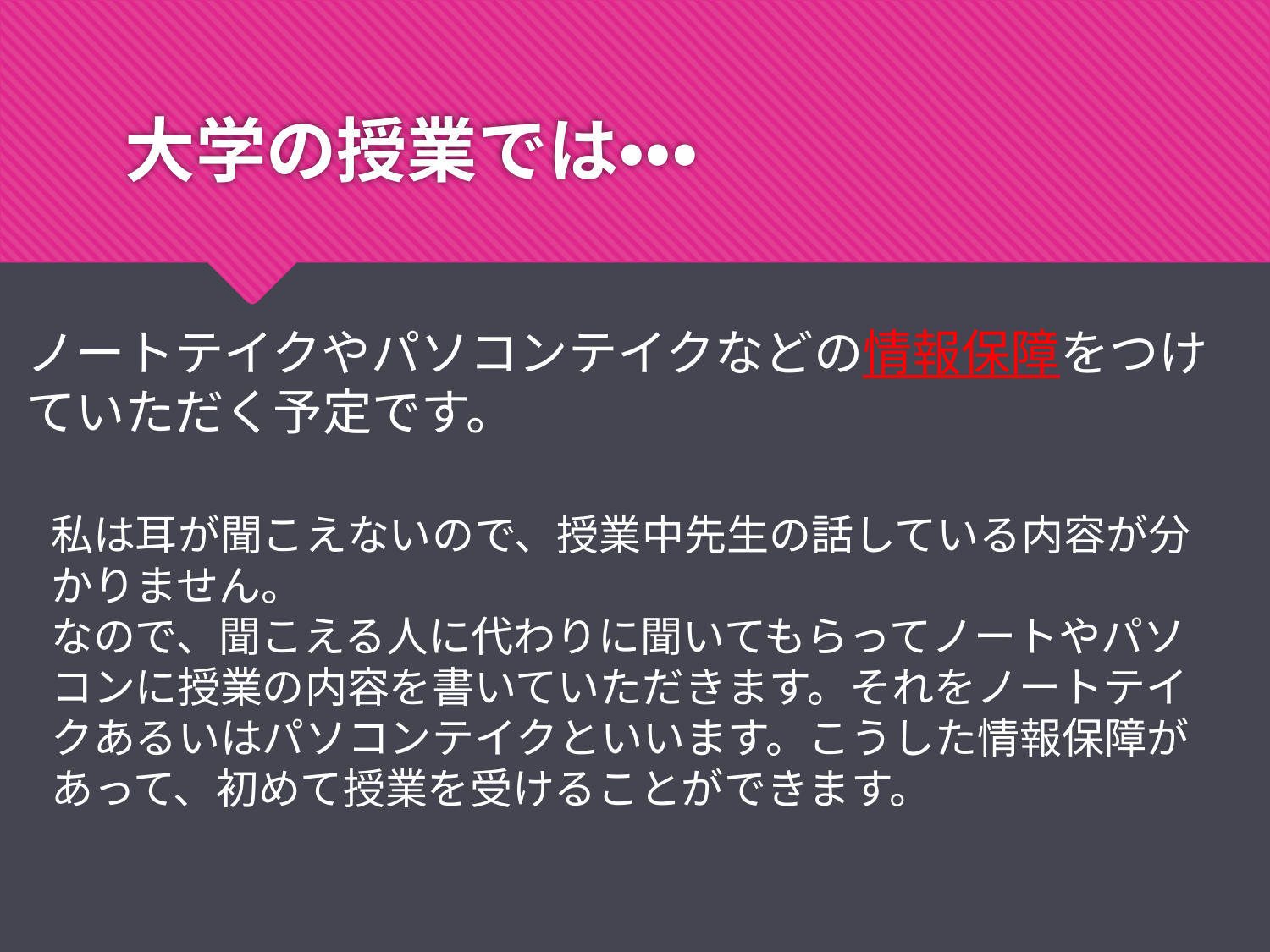

# 大学の授業では・・・
ノートテイクやパソコンテイクなどの情報保障をつけていただく予定です。
私は耳が聞こえないので、授業中先生の話している内容が分かりません。
なので、聞こえる人に代わりに聞いてもらってノートやパソコンに授業の内容を書いていただきます。それをノートテイクあるいはパソコンテイクといいます。こうした情報保障があって、初めて授業を受けることができます。